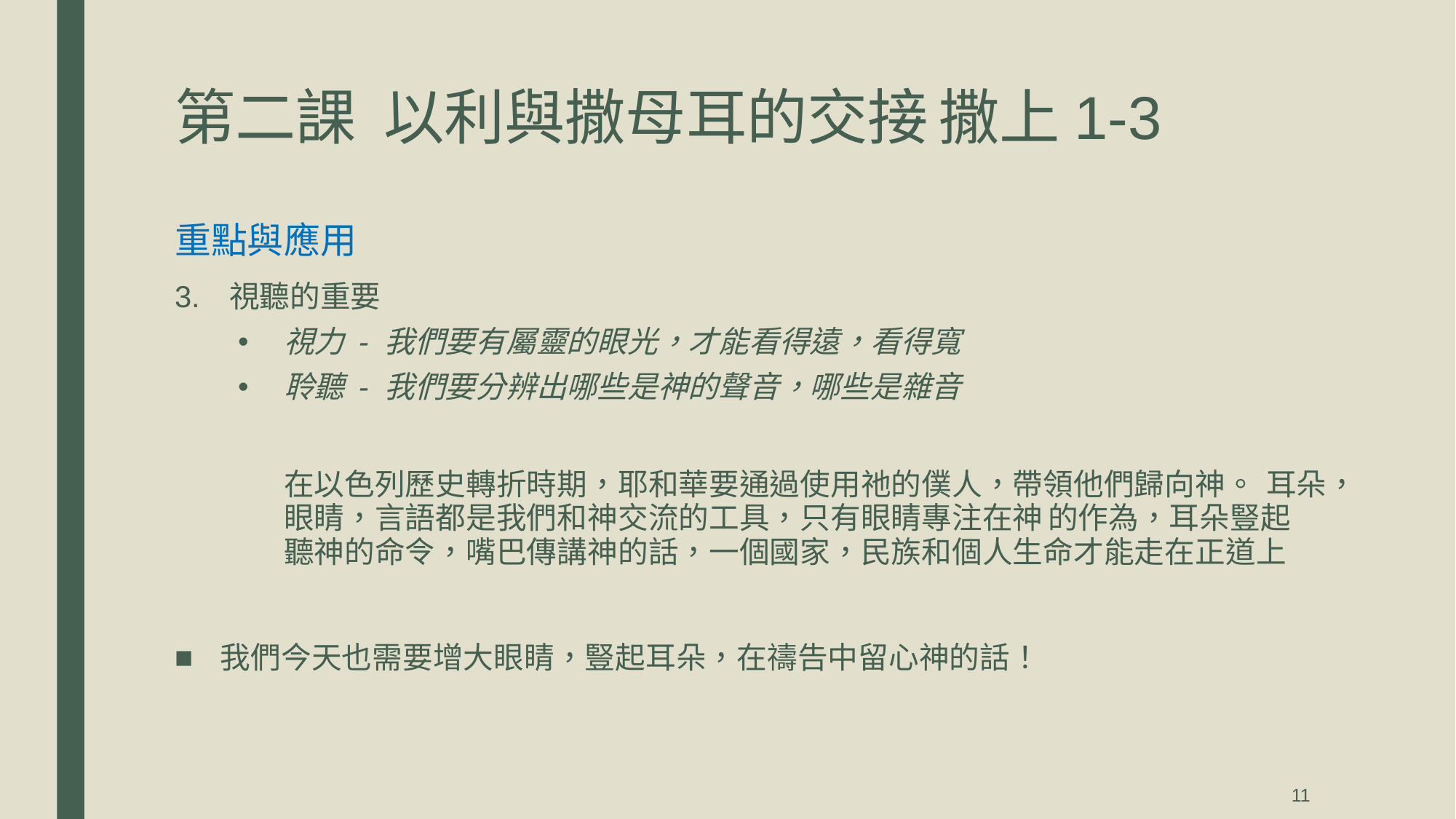

# 第二課  以利與撒母耳的交接	撒上1-3
重點與應用
視聽的重要
視力 - 我們要有屬靈的眼光，才能看得遠，看得寬
聆聽 - 我們要分辨出哪些是神的聲音，哪些是雜音

	在以色列歷史轉折時期，耶和華要通過使用祂的僕人，帶領他們歸向神。	耳朵，	眼睛，言語都是我們和神交流的工具，只有眼睛專注在神	的作為，耳朵豎起	聽神的命令，嘴巴傳講神的話，一個國家，民族和個人生命才能走在正道上

我們今天也需要增大眼睛，豎起耳朵，在禱告中留心神的話！

11